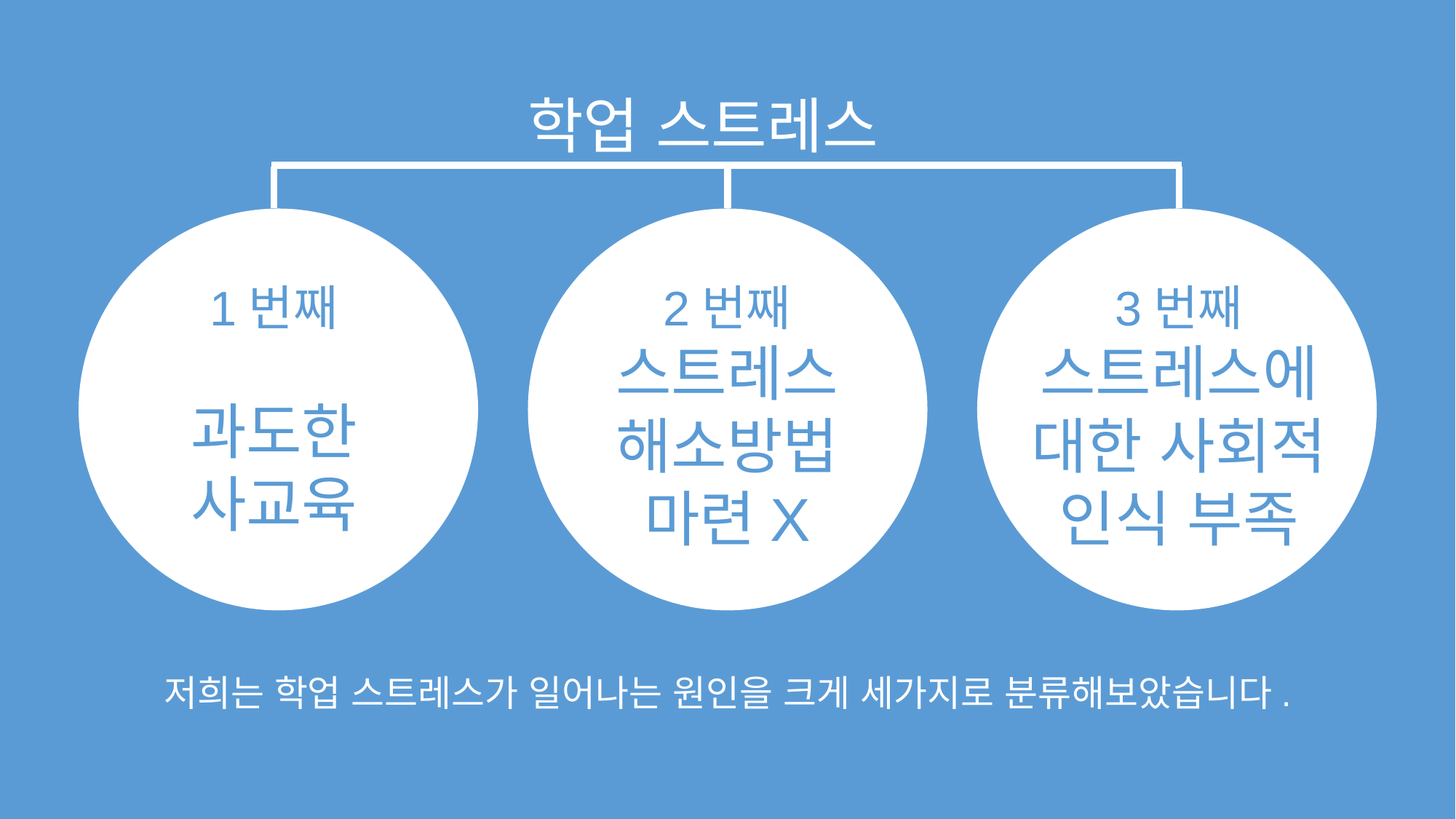

학업 스트레스

3번째
스트레스에
대한 사회적
인식 부족
1번째

과도한
사교육
2번째
스트레스
해소방법
마련X
저희는 학업 스트레스가 일어나는 원인을 크게 세가지로 분류해보았습니다.